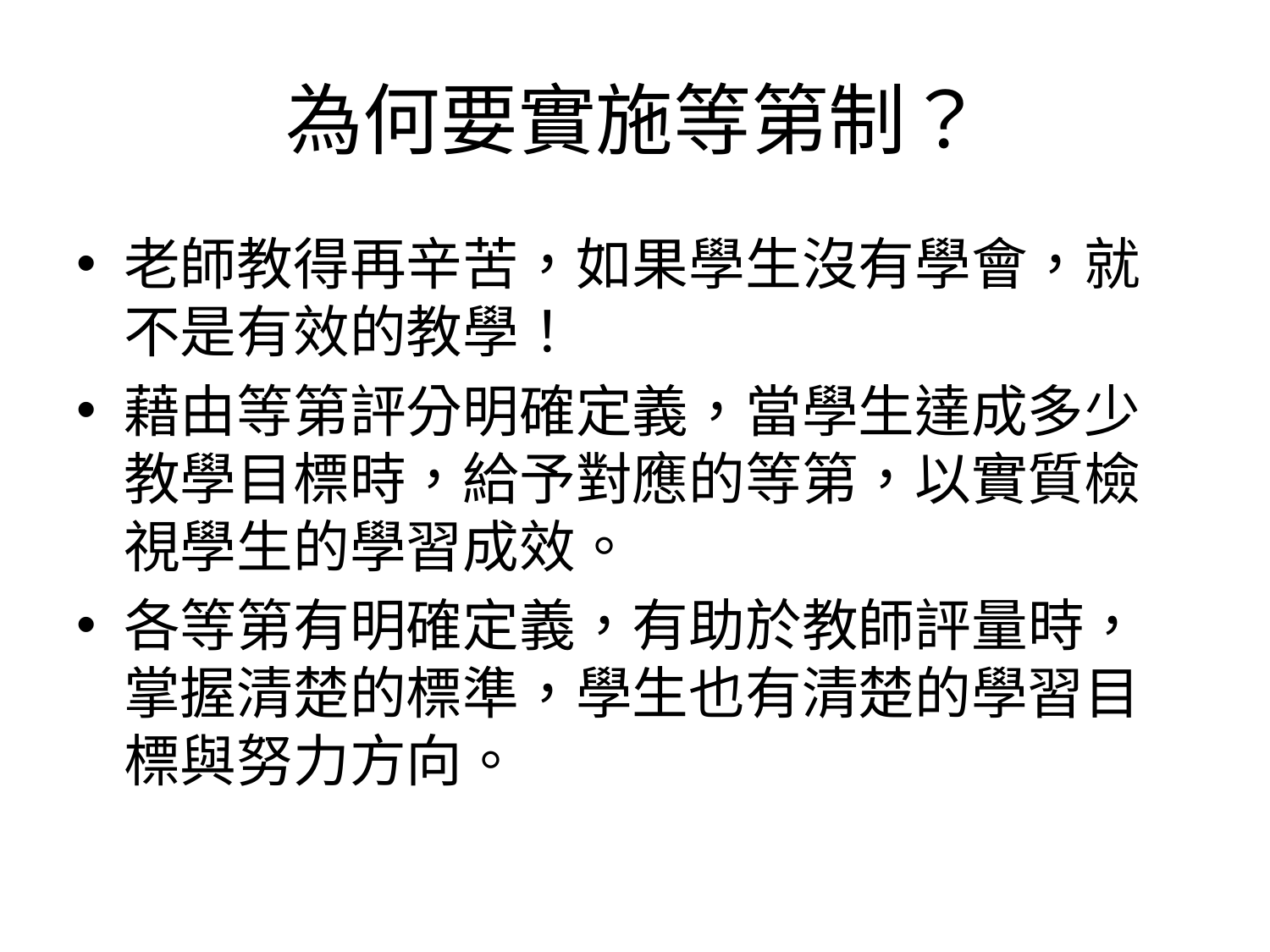

# 為何要實施等第制？
老師教得再辛苦，如果學生沒有學會，就不是有效的教學！
藉由等第評分明確定義，當學生達成多少教學目標時，給予對應的等第，以實質檢視學生的學習成效。
各等第有明確定義，有助於教師評量時，掌握清楚的標準，學生也有清楚的學習目標與努力方向。